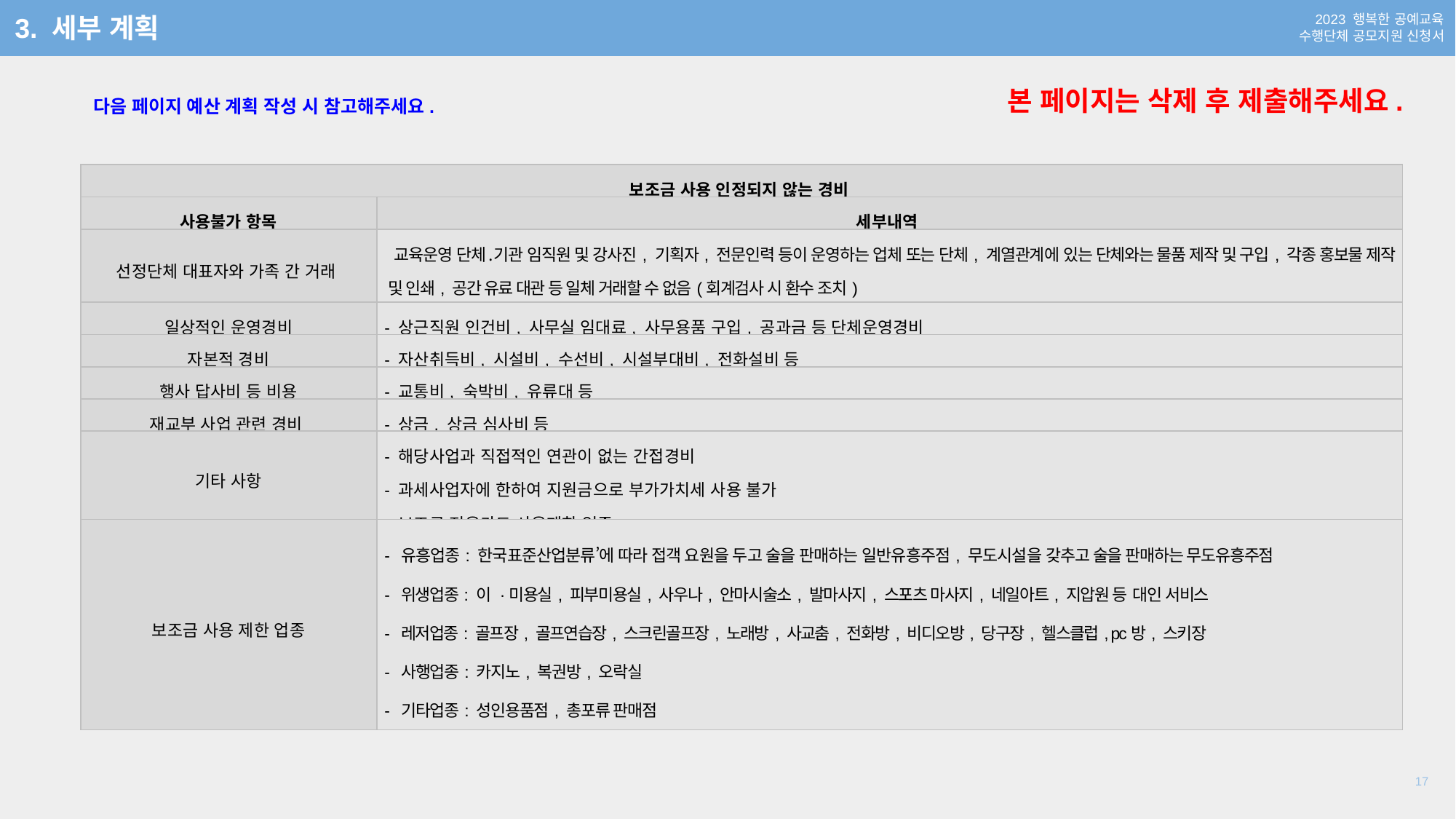

3. 세부 계획
본 페이지는 삭제 후 제출해주세요.
다음 페이지 예산 계획 작성 시 참고해주세요.
| 보조금 사용 인정되지 않는 경비 |  |
| --- | --- |
| 사용불가 항목 | 세부내역 |
| 선정단체 대표자와 가족 간 거래 | 교육운영 단체․기관 임직원 및 강사진, 기획자, 전문인력 등이 운영하는 업체 또는 단체, 계열관계에 있는 단체와는 물품 제작 및 구입, 각종 홍보물 제작 및 인쇄, 공간 유료 대관 등 일체 거래할 수 없음(회계검사 시 환수 조치) |
| 일상적인 운영경비 | - 상근직원 인건비, 사무실 임대료, 사무용품 구입, 공과금 등 단체운영경비 |
| 자본적 경비 | - 자산취득비, 시설비, 수선비, 시설부대비, 전화설비 등 |
| 행사 답사비 등 비용 | - 교통비, 숙박비, 유류대 등 |
| 재교부 사업 관련 경비 | - 상금, 상금 심사비 등 |
| 기타 사항 | - 해당사업과 직접적인 연관이 없는 간접경비 - 과세사업자에 한하여 지원금으로 부가가치세 사용 불가 - 보조금 전용카드 사용제한 업종 |
| 보조금 사용 제한 업종 | - 유흥업종: 한국표준산업분류’에 따라 접객 요원을 두고 술을 판매하는 일반유흥주점, 무도시설을 갖추고 술을 판매하는 무도유흥주점 - 위생업종: 이 ·미용실, 피부미용실, 사우나, 안마시술소, 발마사지, 스포츠 마사지, 네일아트, 지압원 등 대인 서비스 - 레저업종: 골프장, 골프연습장, 스크린골프장, 노래방, 사교춤, 전화방, 비디오방, 당구장, 헬스클럽, pc방, 스키장 - 사행업종: 카지노, 복권방, 오락실 - 기타업종: 성인용품점, 총포류 판매점 |
17